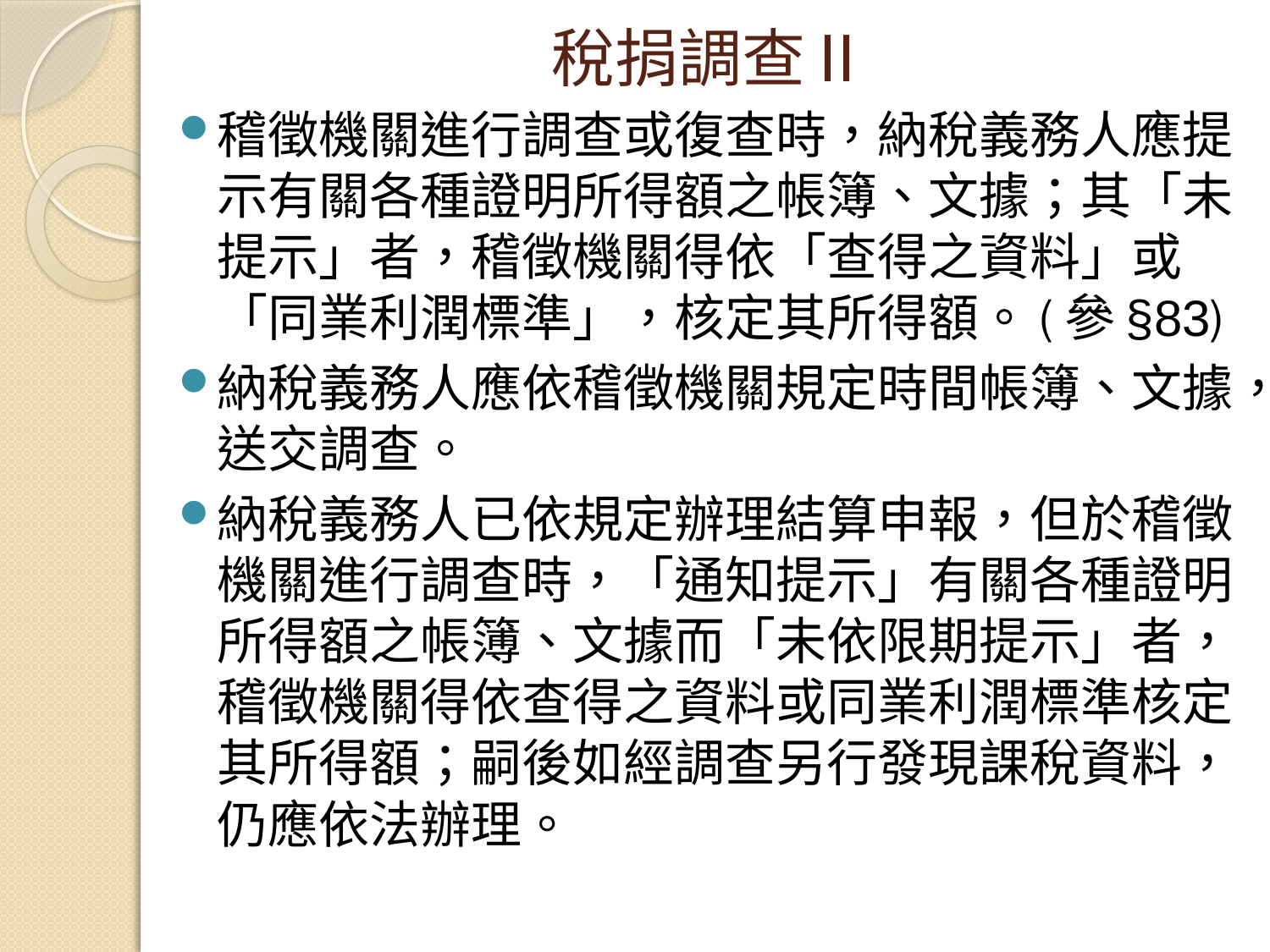

# 稅捐調查Ⅱ
稽徵機關進行調查或復查時，納稅義務人應提示有關各種證明所得額之帳簿、文據；其「未提示」者，稽徵機關得依「查得之資料」或「同業利潤標準」，核定其所得額。(參§83)
納稅義務人應依稽徵機關規定時間帳簿、文據，送交調查。
納稅義務人已依規定辦理結算申報，但於稽徵機關進行調查時，「通知提示」有關各種證明所得額之帳簿、文據而「未依限期提示」者，稽徵機關得依查得之資料或同業利潤標準核定其所得額；嗣後如經調查另行發現課稅資料，仍應依法辦理。